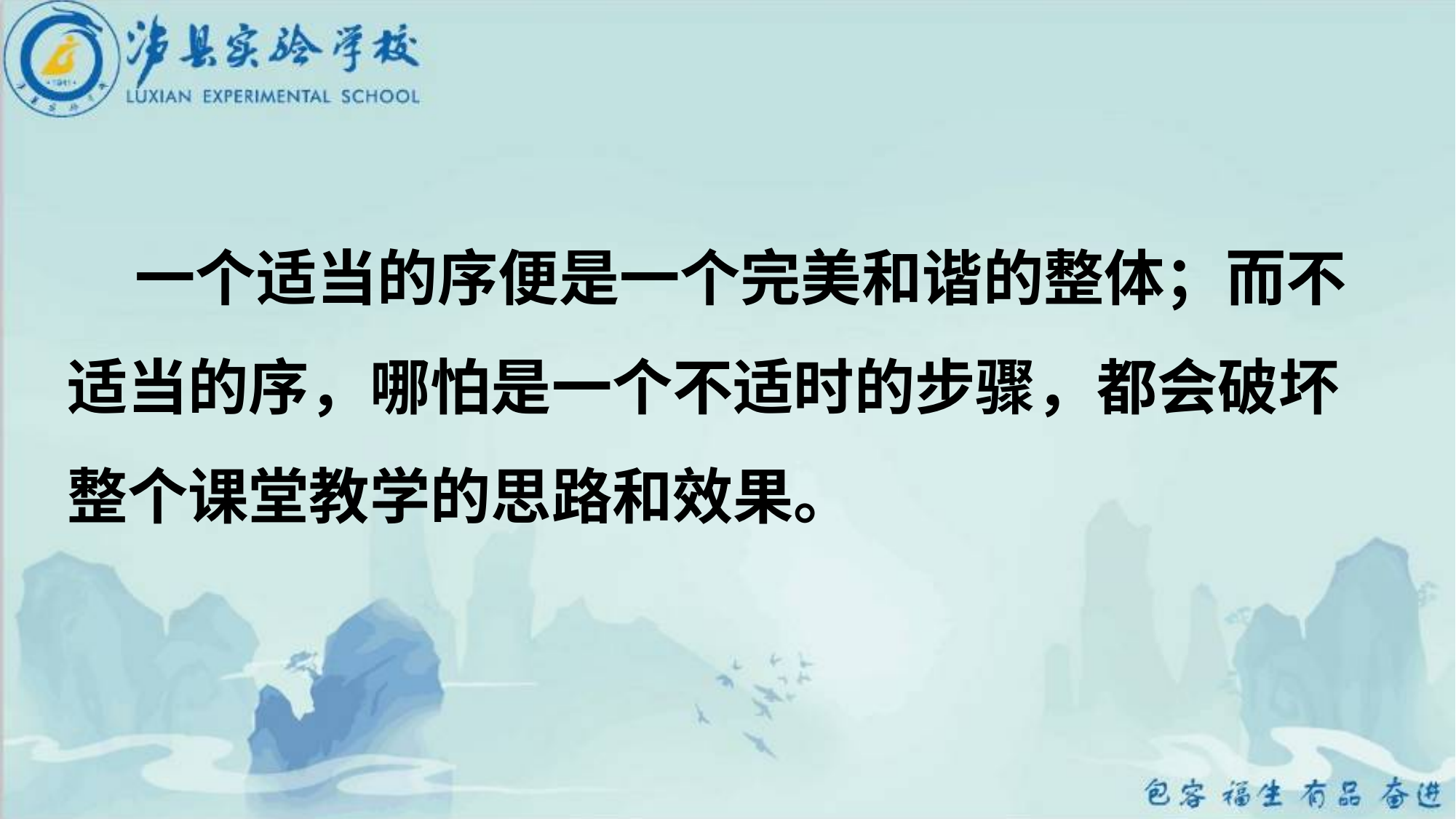

一个适当的序便是一个完美和谐的整体；而不适当的序，哪怕是一个不适时的步骤，都会破坏整个课堂教学的思路和效果。